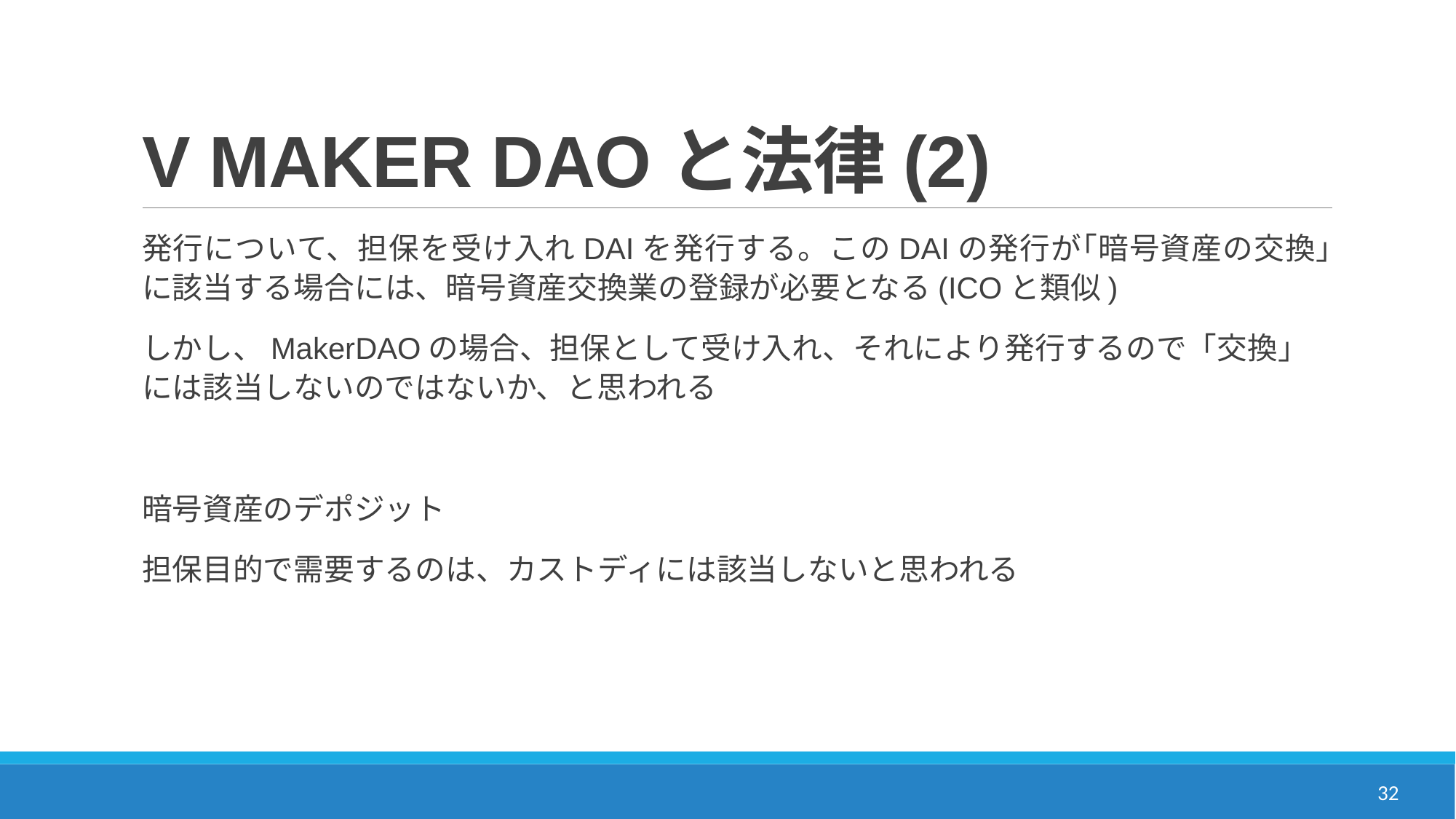

# V MAKER DAOと法律(2)
発行について、担保を受け入れDAIを発行する。このDAIの発行が｢暗号資産の交換｣に該当する場合には、暗号資産交換業の登録が必要となる(ICOと類似)
しかし、MakerDAOの場合、担保として受け入れ、それにより発行するので「交換」には該当しないのではないか、と思われる

暗号資産のデポジット
担保目的で需要するのは、カストディには該当しないと思われる

32